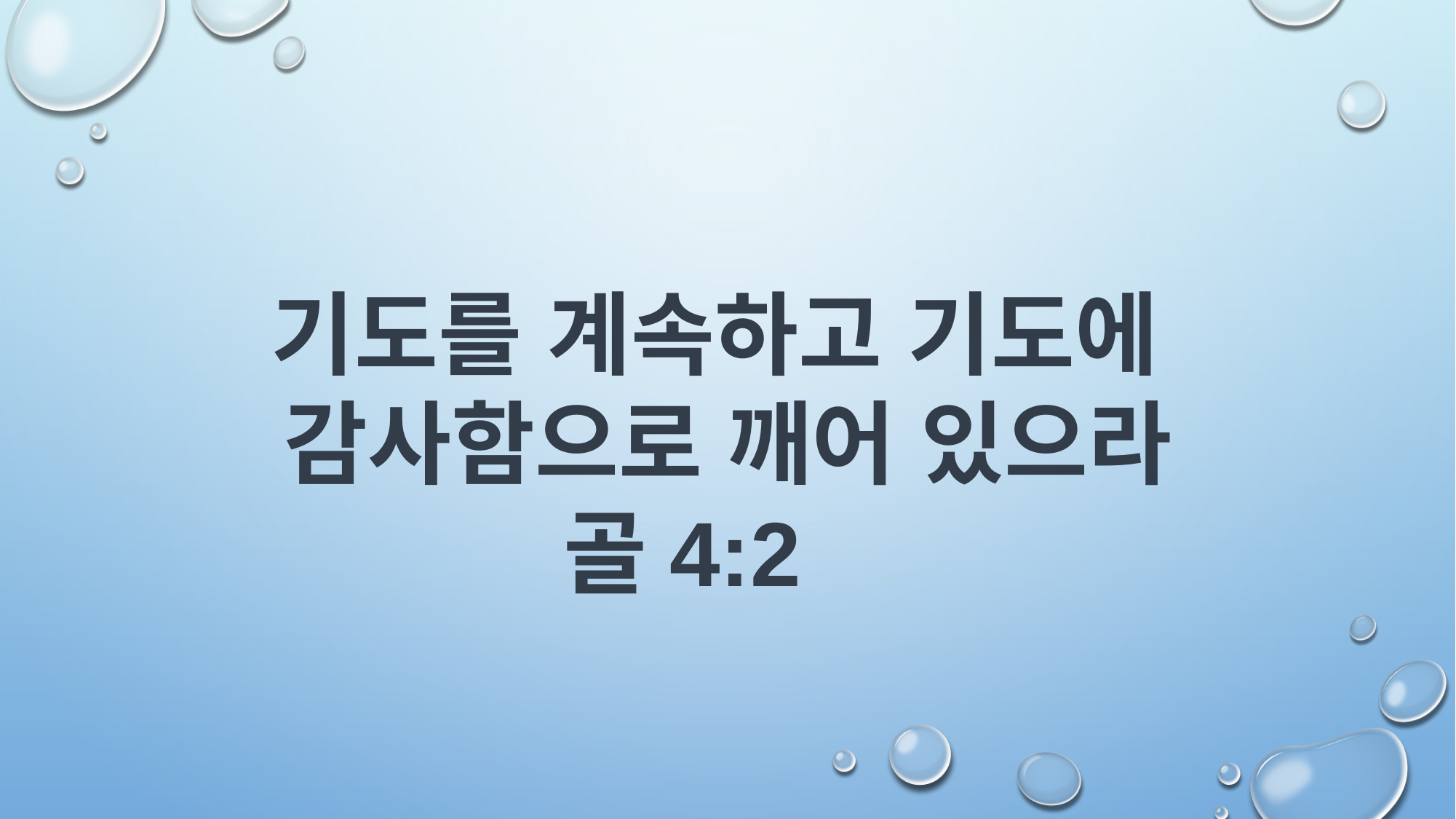

기도를 계속하고 기도에
감사함으로 깨어 있으라
골4:2